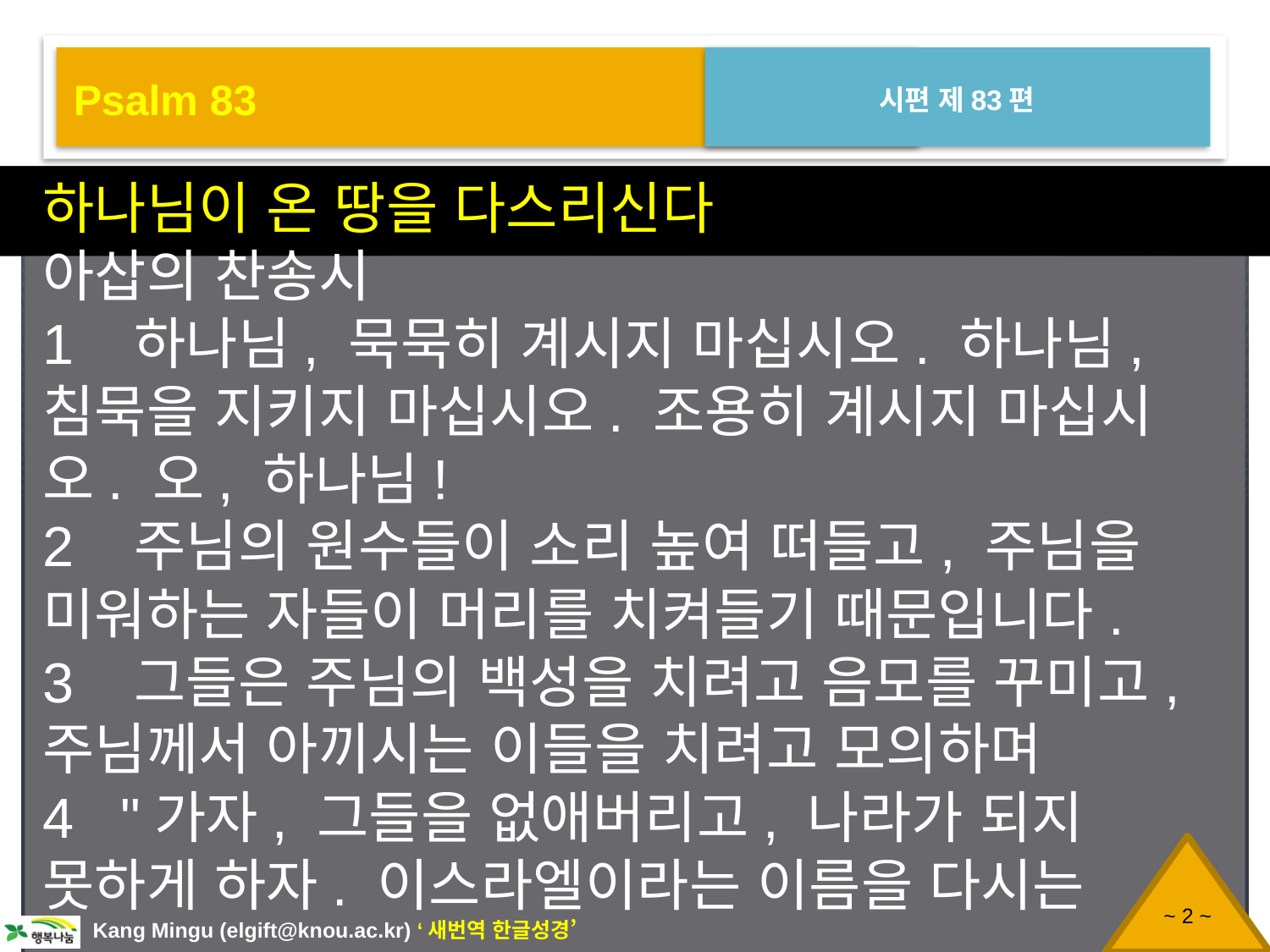

Psalm 83
시편 제83편
하나님이 온 땅을 다스리신다
아삽의 찬송시
1   하나님, 묵묵히 계시지 마십시오. 하나님, 침묵을 지키지 마십시오. 조용히 계시지 마십시오. 오, 하나님!
2   주님의 원수들이 소리 높여 떠들고, 주님을 미워하는 자들이 머리를 치켜들기 때문입니다.
3   그들은 주님의 백성을 치려고 음모를 꾸미고, 주님께서 아끼시는 이들을 치려고 모의하며
4   "가자, 그들을 없애버리고, 나라가 되지 못하게 하자. 이스라엘이라는 이름을 다시는